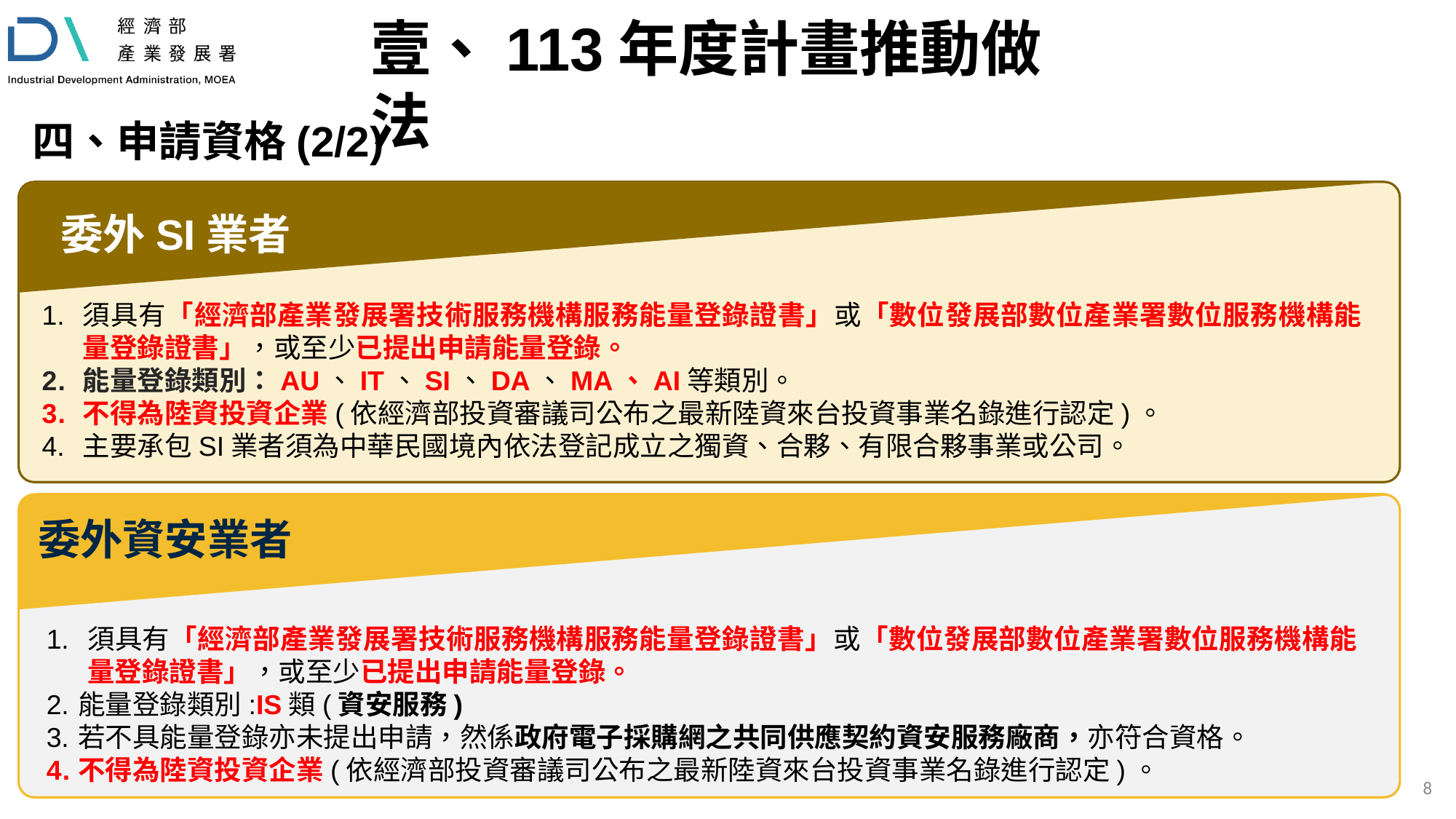

# 壹、113年度計畫推動做法
四、申請資格(2/2)

委外SI業者
須具有「經濟部產業發展署技術服務機構服務能量登錄證書」或「數位發展部數位產業署數位服務機構能量登錄證書」，或至少已提出申請能量登錄。
能量登錄類別：AU、IT、SI、DA、MA、AI等類別。
不得為陸資投資企業(依經濟部投資審議司公布之最新陸資來台投資事業名錄進行認定)。
主要承包SI業者須為中華民國境內依法登記成立之獨資、合夥、有限合夥事業或公司。

委外資安業者
須具有「經濟部產業發展署技術服務機構服務能量登錄證書」或「數位發展部數位產業署數位服務機構能量登錄證書」，或至少已提出申請能量登錄。
能量登錄類別:IS類(資安服務)
若不具能量登錄亦未提出申請，然係政府電子採購網之共同供應契約資安服務廠商，亦符合資格。
不得為陸資投資企業(依經濟部投資審議司公布之最新陸資來台投資事業名錄進行認定)。

8